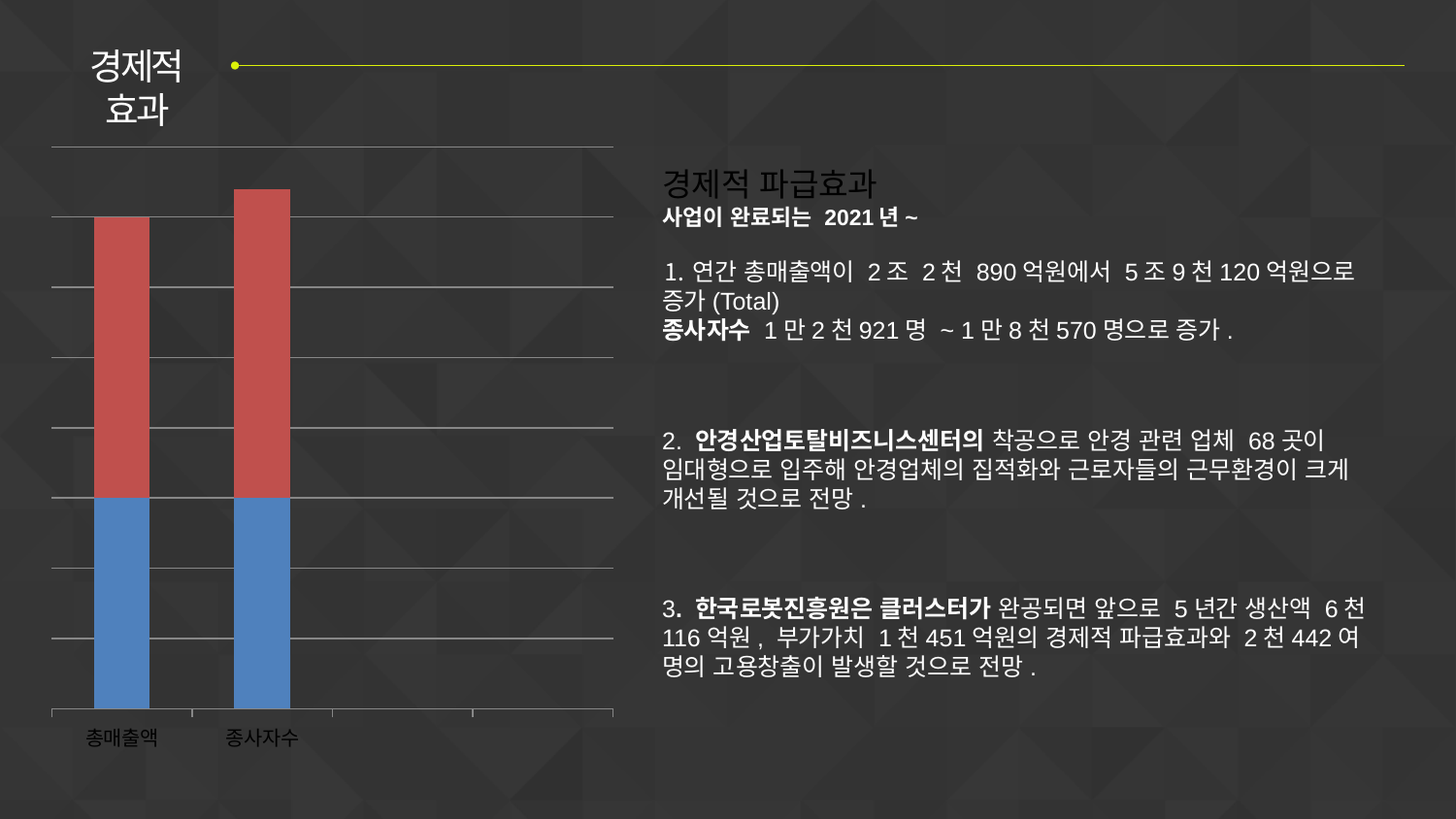

경제적
효과

### Chart

| Category | 계열 1 | 계열 2 |
|---|---|---|
| 총매출액 | 3.0 | 4.0 |
| 종사자수 | 3.0 | 4.4 |
경제적 파급효과
사업이 완료되는 2021년~

⒈연간 총매출액이 2조 2천 890억원에서 5조9천120억원으로 증가(Total)
종사자수 1만2천921명 ~ 1만8천570명으로 증가.

2. 안경산업토탈비즈니스센터의 착공으로 안경 관련 업체 68곳이 임대형으로 입주해 안경업체의 집적화와 근로자들의 근무환경이 크게 개선될 것으로 전망.

3. 한국로봇진흥원은 클러스터가 완공되면 앞으로 5년간 생산액 6천116억원, 부가가치 1천451억원의 경제적 파급효과와 2천442여 명의 고용창출이 발생할 것으로 전망.